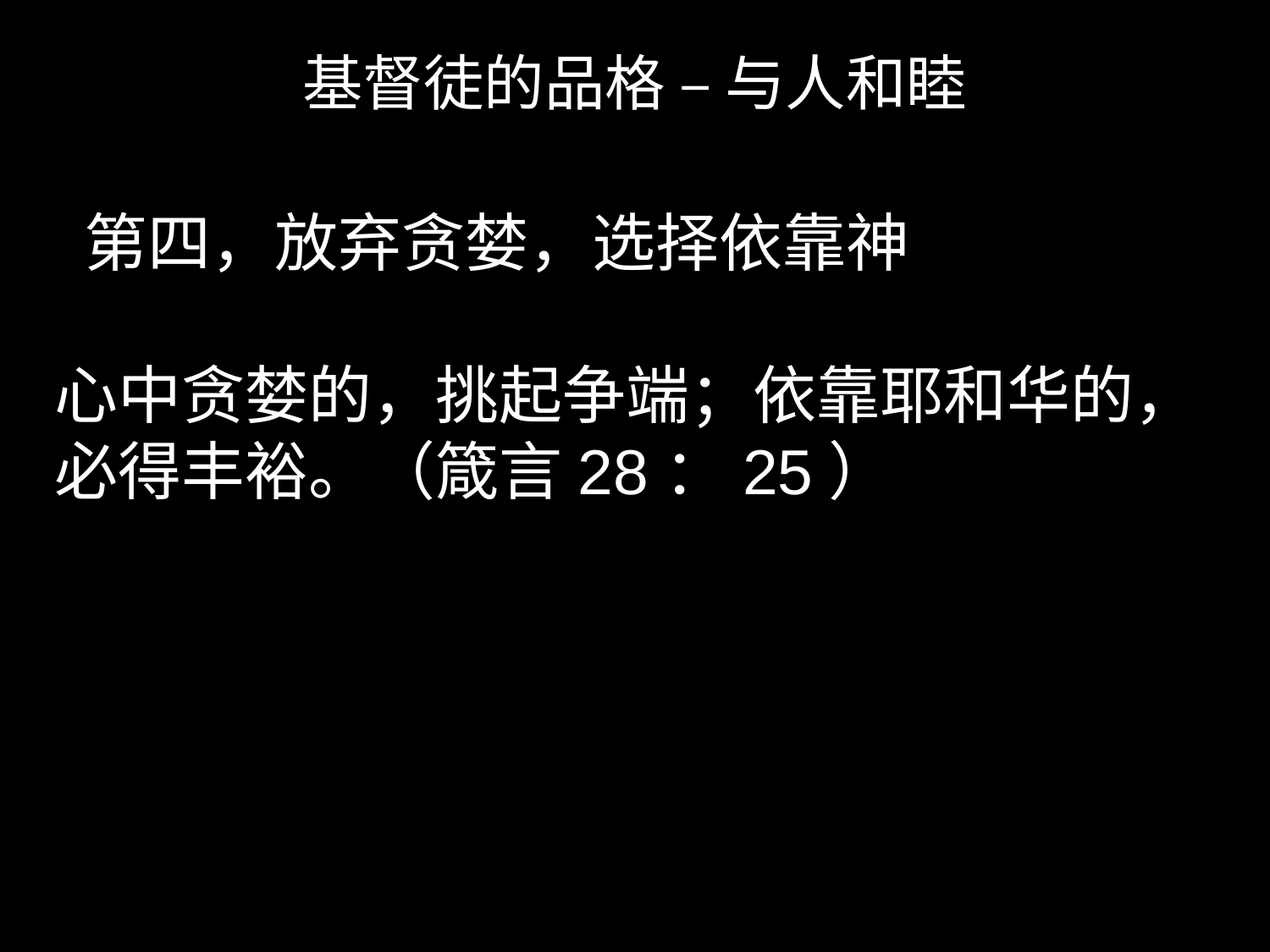

# 基督徒的品格 – 与人和睦
 第四，放弃贪婪，选择依靠神

心中贪婪的，挑起争端；依靠耶和华的，必得丰裕。（箴言28：25）